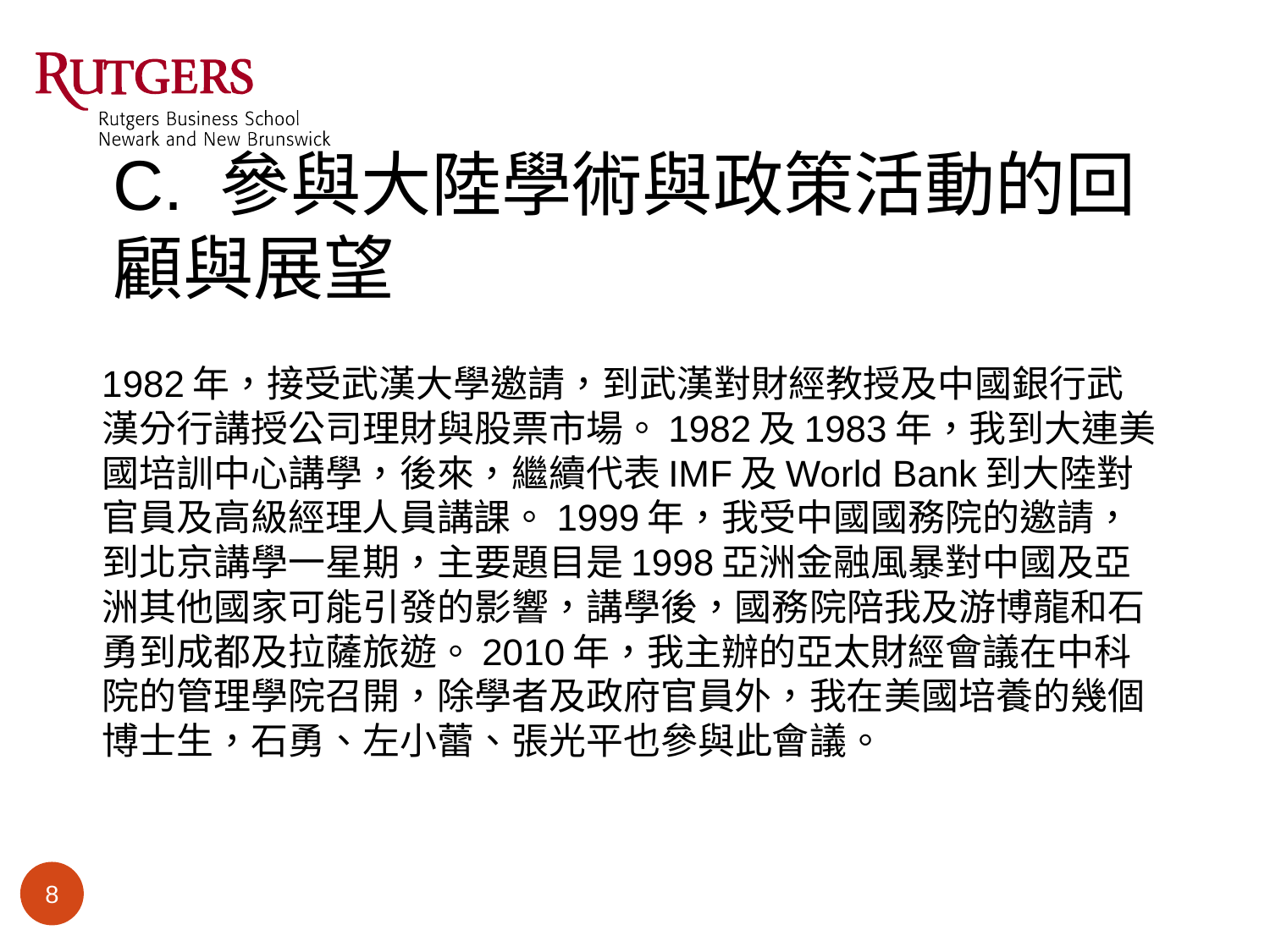

# C. 參與大陸學術與政策活動的回顧與展望
1982年，接受武漢大學邀請，到武漢對財經教授及中國銀行武漢分行講授公司理財與股票市場。1982及1983年，我到大連美國培訓中心講學，後來，繼續代表IMF及World Bank到大陸對官員及高級經理人員講課。1999年，我受中國國務院的邀請，到北京講學一星期，主要題目是1998亞洲金融風暴對中國及亞洲其他國家可能引發的影響，講學後，國務院陪我及游博龍和石勇到成都及拉薩旅遊。2010年，我主辦的亞太財經會議在中科院的管理學院召開，除學者及政府官員外，我在美國培養的幾個博士生，石勇、左小蕾、張光平也參與此會議。

8